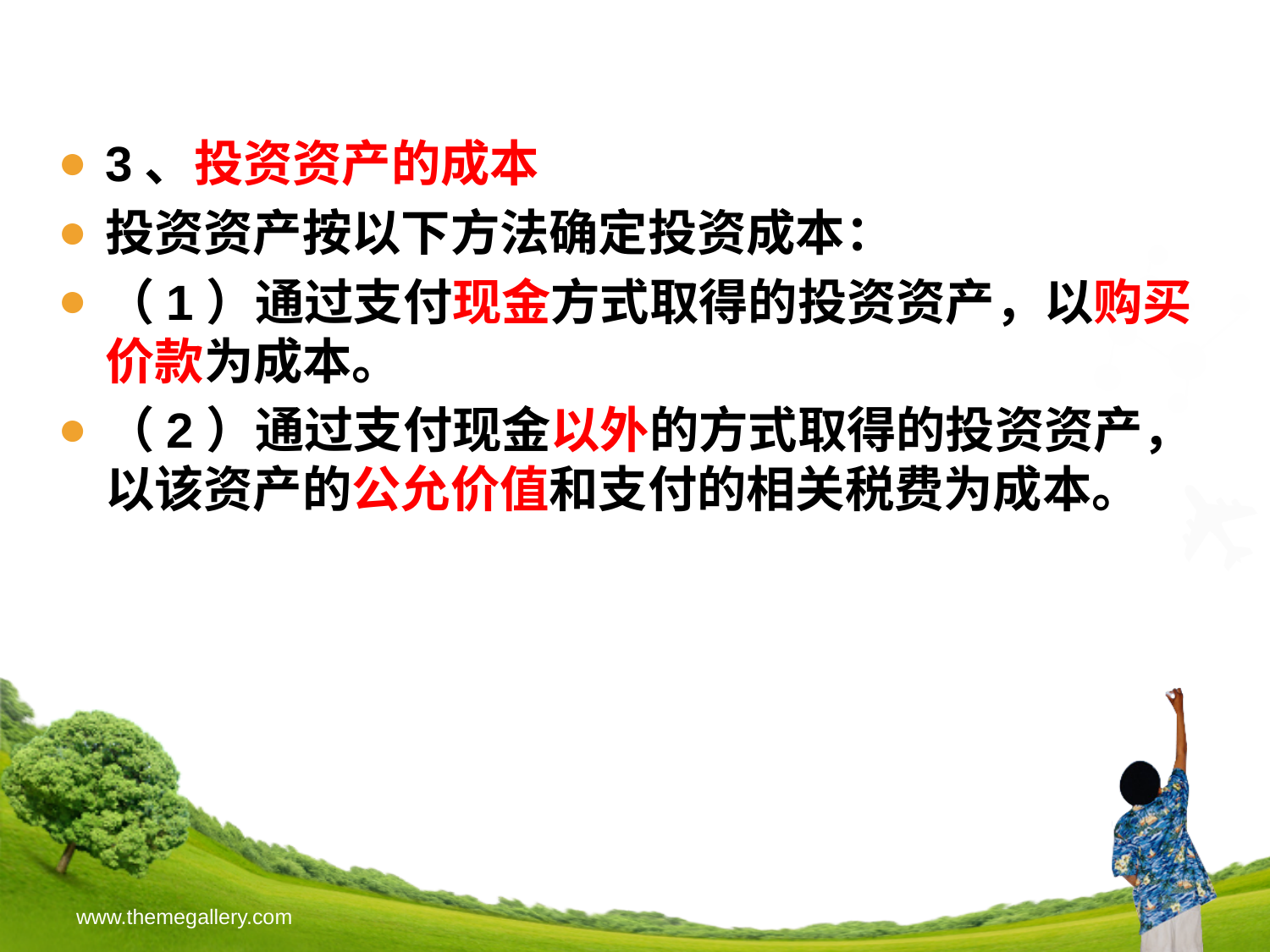

3、投资资产的成本
投资资产按以下方法确定投资成本：
（1）通过支付现金方式取得的投资资产，以购买价款为成本。
（2）通过支付现金以外的方式取得的投资资产，以该资产的公允价值和支付的相关税费为成本。

www.themegallery.com